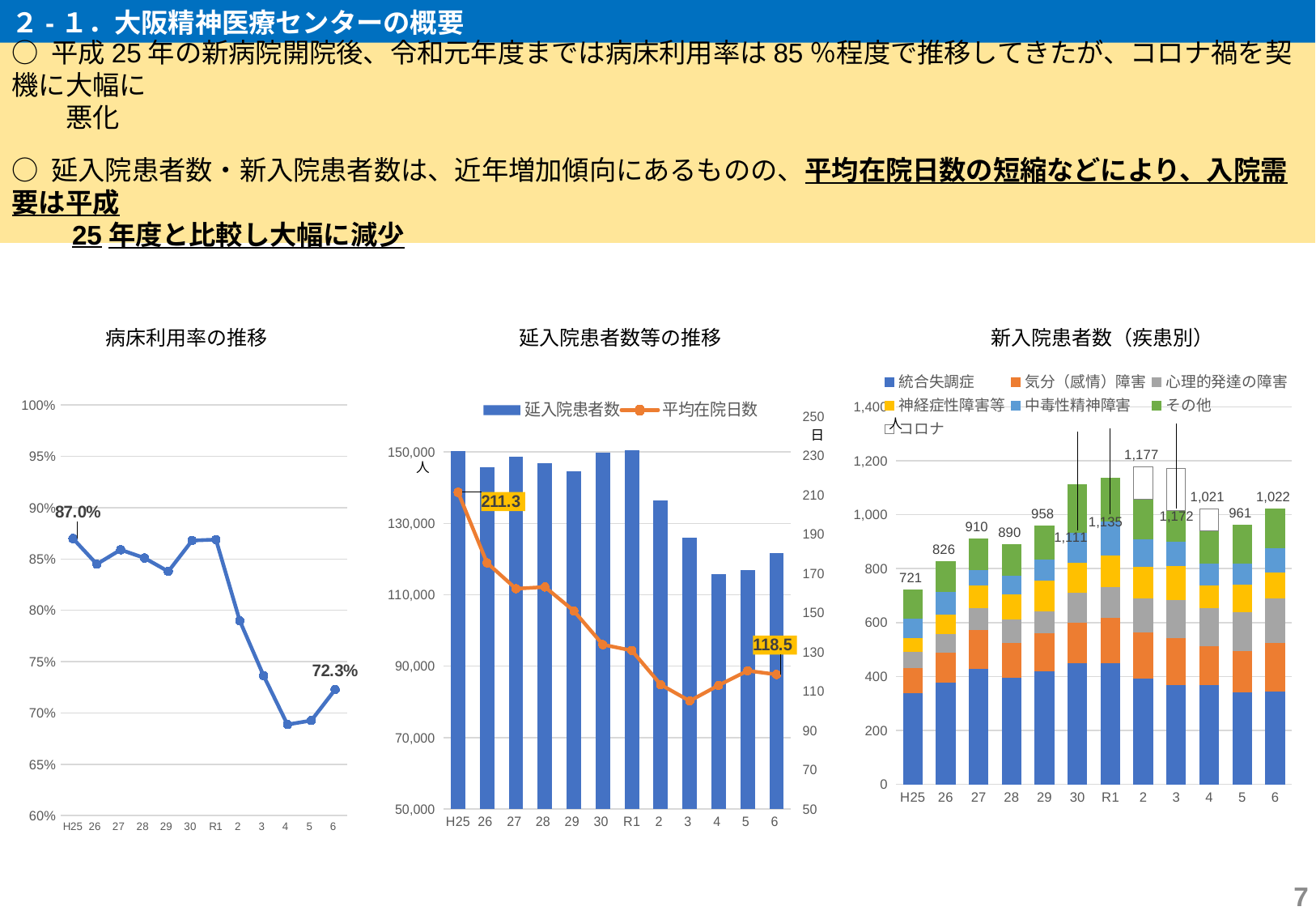

２-１．大阪精神医療センターの概要
○ 平成25年の新病院開院後、令和元年度までは病床利用率は85％程度で推移してきたが、コロナ禍を契機に大幅に
　　悪化

○ 延入院患者数・新入院患者数は、近年増加傾向にあるものの、平均在院日数の短縮などにより、入院需要は平成
　　25年度と比較し大幅に減少
病床利用率の推移
延入院患者数等の推移
新入院患者数（疾患別）

### Chart

| Category | 統合失調症 | 気分（感情）障害 | 心理的発達の障害 | 神経症性障害等 | 中毒性精神障害 | その他 | コロナ | 合計 |
|---|---|---|---|---|---|---|---|---|
| H25 | 339.0 | 93.0 | 60.0 | 53.0 | 72.0 | 104.0 | None | 721.0 |
| 26 | 378.0 | 112.0 | 70.0 | 71.0 | 83.0 | 112.0 | None | 826.0 |
| 27 | 431.0 | 144.0 | 81.0 | 83.0 | 57.0 | 114.0 | None | 910.0 |
| 28 | 397.0 | 129.0 | 88.0 | 92.0 | 69.0 | 115.0 | None | 890.0 |
| 29 | 420.0 | 141.0 | 82.0 | 115.0 | 78.0 | 122.0 | None | 958.0 |
| 30 | 451.0 | 151.0 | 109.0 | 113.0 | 110.0 | 177.0 | None | 1111.0 |
| R1 | 452.0 | 168.0 | 114.0 | 116.0 | 125.0 | 160.0 | None | 1135.0 |
| 2 | 394.0 | 171.0 | 127.0 | 116.0 | 103.0 | 147.0 | 119.0 | 1177.0 |
| 3 | 368.0 | 177.0 | 141.0 | 124.0 | 91.0 | 115.0 | 156.0 | 1172.0 |
| 4 | 369.0 | 145.0 | 141.0 | 83.0 | 81.0 | 122.0 | 80.0 | 1021.0 |
| 5 | 341.0 | 154.0 | 144.0 | 104.0 | 77.0 | 141.0 | None | 961.0 |
| 6 | 346.0 | 179.0 | 165.0 | 96.0 | 90.0 | 146.0 | None | 1022.0 |

### Chart

| Category | 延入院患者数 | 平均在院日数 |
|---|---|---|
| H25 | 150199.0 | 211.3 |
| 26  | 145825.0 | 175.4 |
| 27  | 148634.0 | 162.2 |
| 28  | 146917.0 | 163.1 |
| 29  | 144651.0 | 150.9 |
| 30  | 149843.0 | 133.7 |
| R1 | 150430.0 | 130.7 |
| 2  | 136346.0 | 113.3 |
| 3  | 126040.0 | 105.0 |
| 4  | 115703.0 | 113.0 |
| 5  | 116863.0 | 120.4 |
| 6  | 121615.0 | 118.5 |

### Chart

| Category | 病床利用率 |
|---|---|
| H25 | 0.87 |
| 26  | 0.845 |
| 27  | 0.859 |
| 28  | 0.851 |
| 29  | 0.8378522401459643 |
| 30  | 0.868 |
| R1 | 0.8689448815258957 |
| 2  | 0.7897477482695705 |
| 3  | 0.7362450567488157 |
| 4  | 0.6887452303992476 |
| 5  | 0.69261998743525 |
| 6  | 0.7227587436484118 |
人
日
人
7